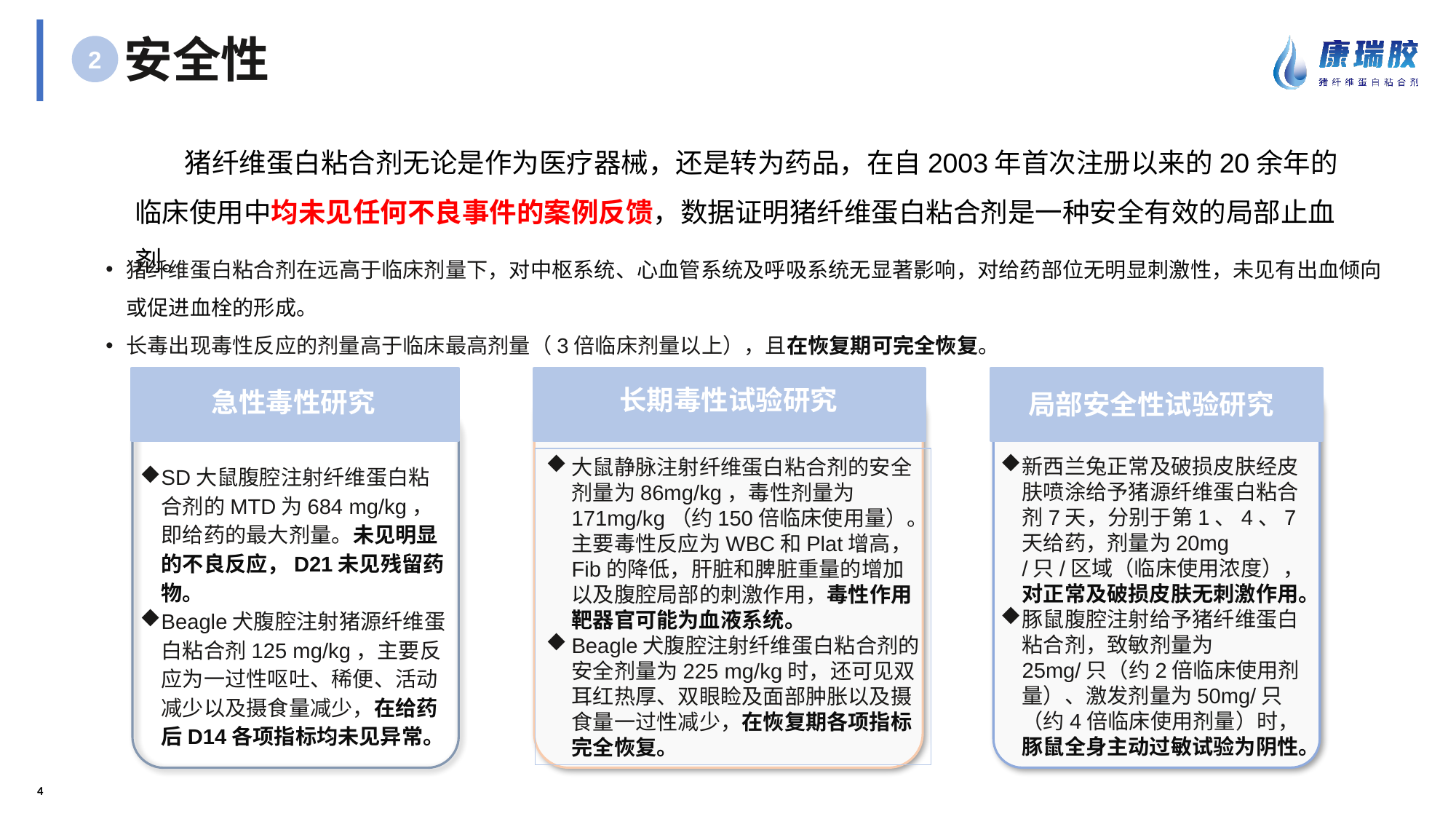

# 安全性
2
       猪纤维蛋白粘合剂无论是作为医疗器械，还是转为药品，在自2003年首次注册以来的20余年的临床使用中均未见任何不良事件的案例反馈，数据证明猪纤维蛋白粘合剂是一种安全有效的局部止血剂。
猪纤维蛋白粘合剂在远高于临床剂量下，对中枢系统、心血管系统及呼吸系统无显著影响，对给药部位无明显刺激性，未见有出血倾向或促进血栓的形成。
长毒出现毒性反应的剂量高于临床最高剂量（3倍临床剂量以上），且在恢复期可完全恢复。

长期毒性试验研究

局部安全性试验研究

急性毒性研究
新西兰兔正常及破损皮肤经皮肤喷涂给予猪源纤维蛋白粘合剂7天，分别于第1、4、7天给药，剂量为20mg /只/区域（临床使用浓度），对正常及破损皮肤无刺激作用。
豚鼠腹腔注射给予猪纤维蛋白粘合剂，致敏剂量为25mg/只（约2倍临床使用剂量）、激发剂量为50mg/只（约4倍临床使用剂量）时，豚鼠全身主动过敏试验为阴性。
大鼠静脉注射纤维蛋白粘合剂的安全剂量为86mg/kg，毒性剂量为171mg/kg（约150倍临床使用量）。主要毒性反应为WBC和Plat增高，Fib的降低，肝脏和脾脏重量的增加以及腹腔局部的刺激作用，毒性作用靶器官可能为血液系统。
Beagle犬腹腔注射纤维蛋白粘合剂的安全剂量为225 mg/kg时，还可见双耳红热厚、双眼睑及面部肿胀以及摄食量一过性减少，在恢复期各项指标完全恢复。
SD大鼠腹腔注射纤维蛋白粘合剂的MTD为684 mg/kg，即给药的最大剂量。未见明显的不良反应，D21未见残留药物。
Beagle犬腹腔注射猪源纤维蛋白粘合剂125 mg/kg，主要反应为一过性呕吐、稀便、活动减少以及摄食量减少，在给药后D14各项指标均未见异常。
4